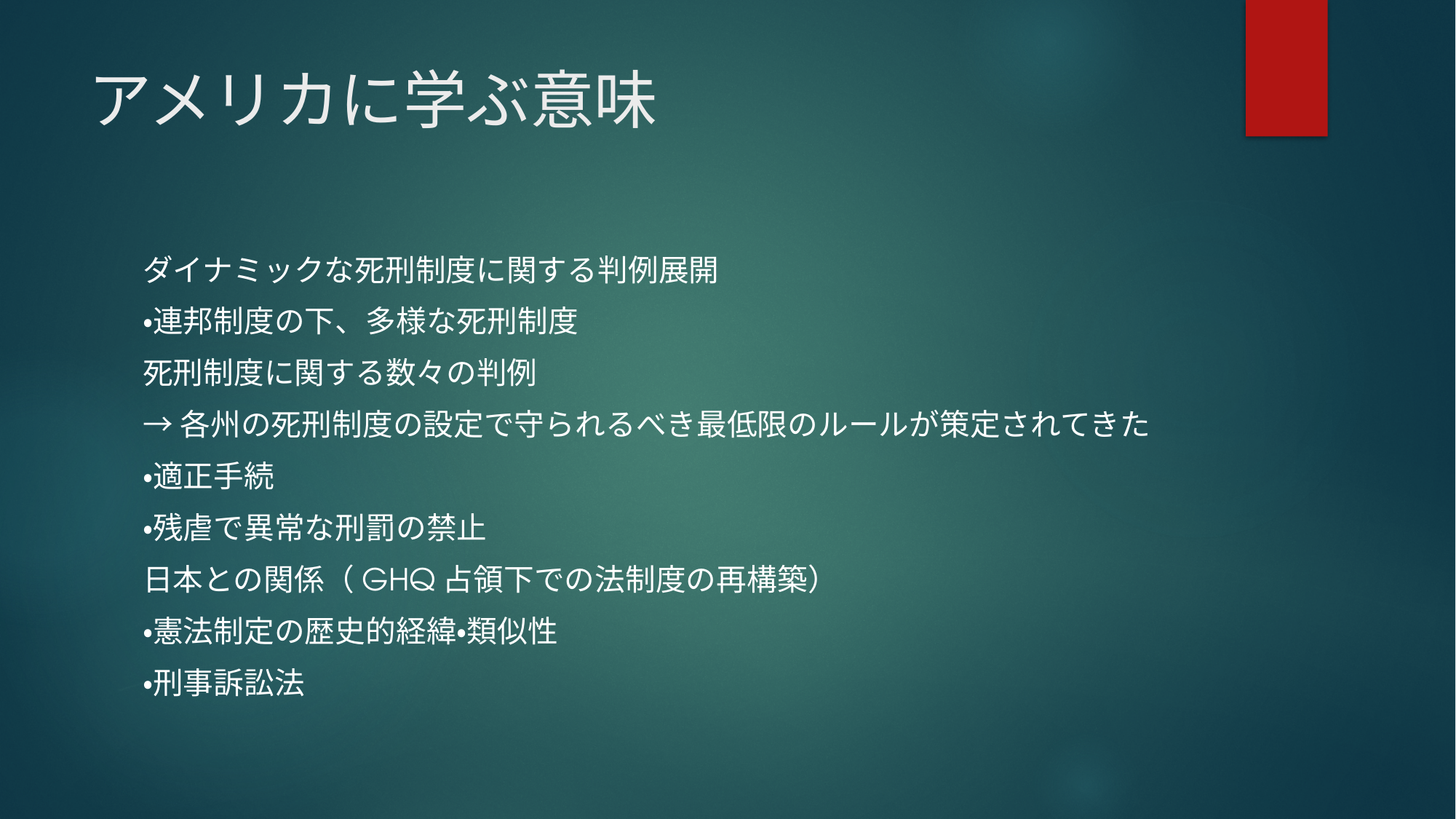

# アメリカに学ぶ意味
ダイナミックな死刑制度に関する判例展開
・連邦制度の下、多様な死刑制度
死刑制度に関する数々の判例
→各州の死刑制度の設定で守られるべき最低限のルールが策定されてきた
・適正手続
・残虐で異常な刑罰の禁止
日本との関係（GHQ占領下での法制度の再構築）
・憲法制定の歴史的経緯・類似性
・刑事訴訟法